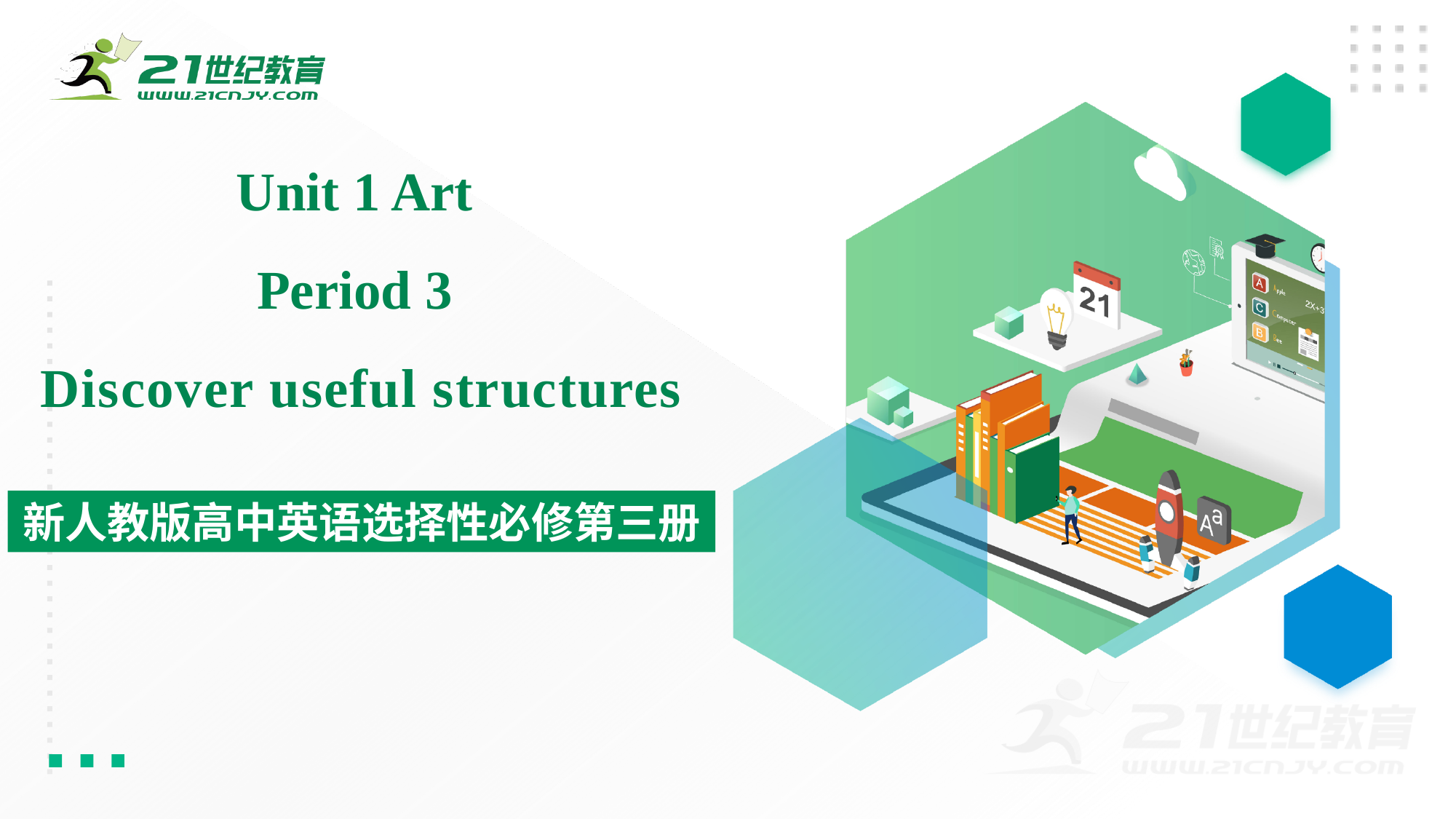

Unit 1 Art
Period 3
Discover useful structures
新人教版高中英语选择性必修第三册